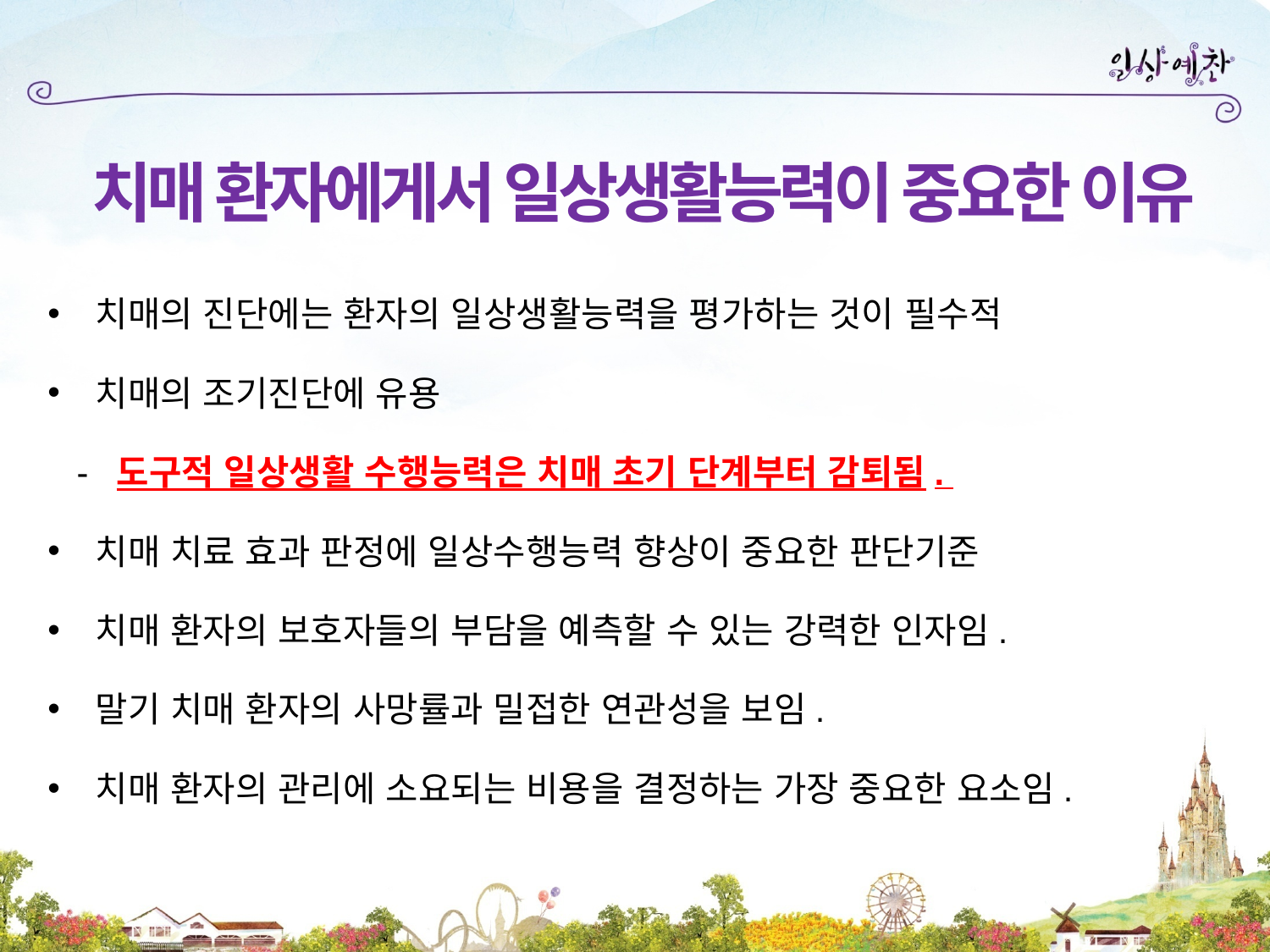

치매 환자에게서 일상생활능력이 중요한 이유
치매의 진단에는 환자의 일상생활능력을 평가하는 것이 필수적
치매의 조기진단에 유용
   -  도구적 일상생활 수행능력은 치매 초기 단계부터 감퇴됨.
치매 치료 효과 판정에 일상수행능력 향상이 중요한 판단기준
치매 환자의 보호자들의 부담을 예측할 수 있는 강력한 인자임.
말기 치매 환자의 사망률과 밀접한 연관성을 보임.
치매 환자의 관리에 소요되는 비용을 결정하는 가장 중요한 요소임.